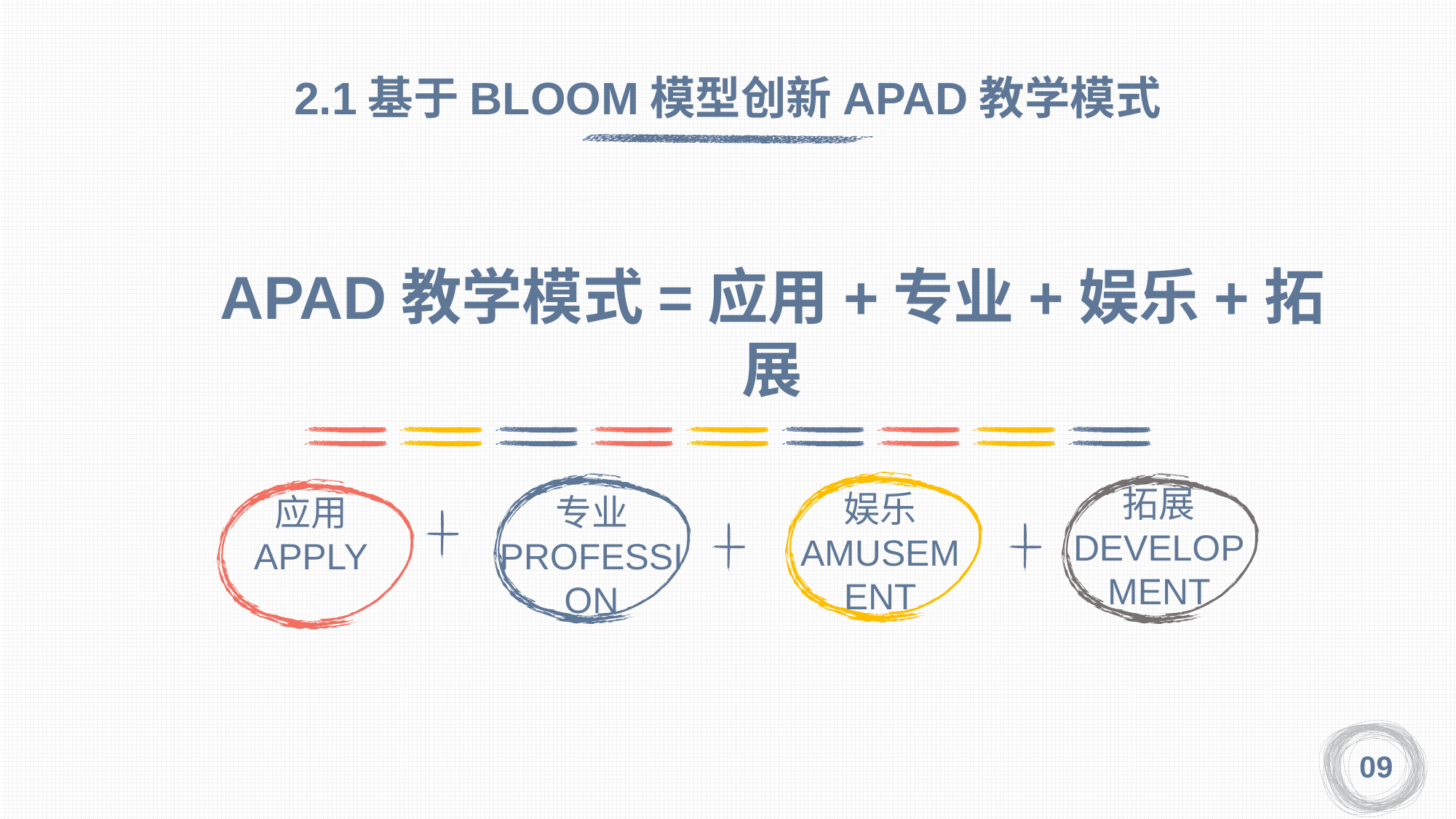

2.1基于BLOOM模型创新APAD教学模式

APAD教学模式=应用+专业+娱乐+拓展

应用
APPLY

娱乐
AMUSEMENT

拓展
DEVELOP
MENT

专业
PROFESSION

09